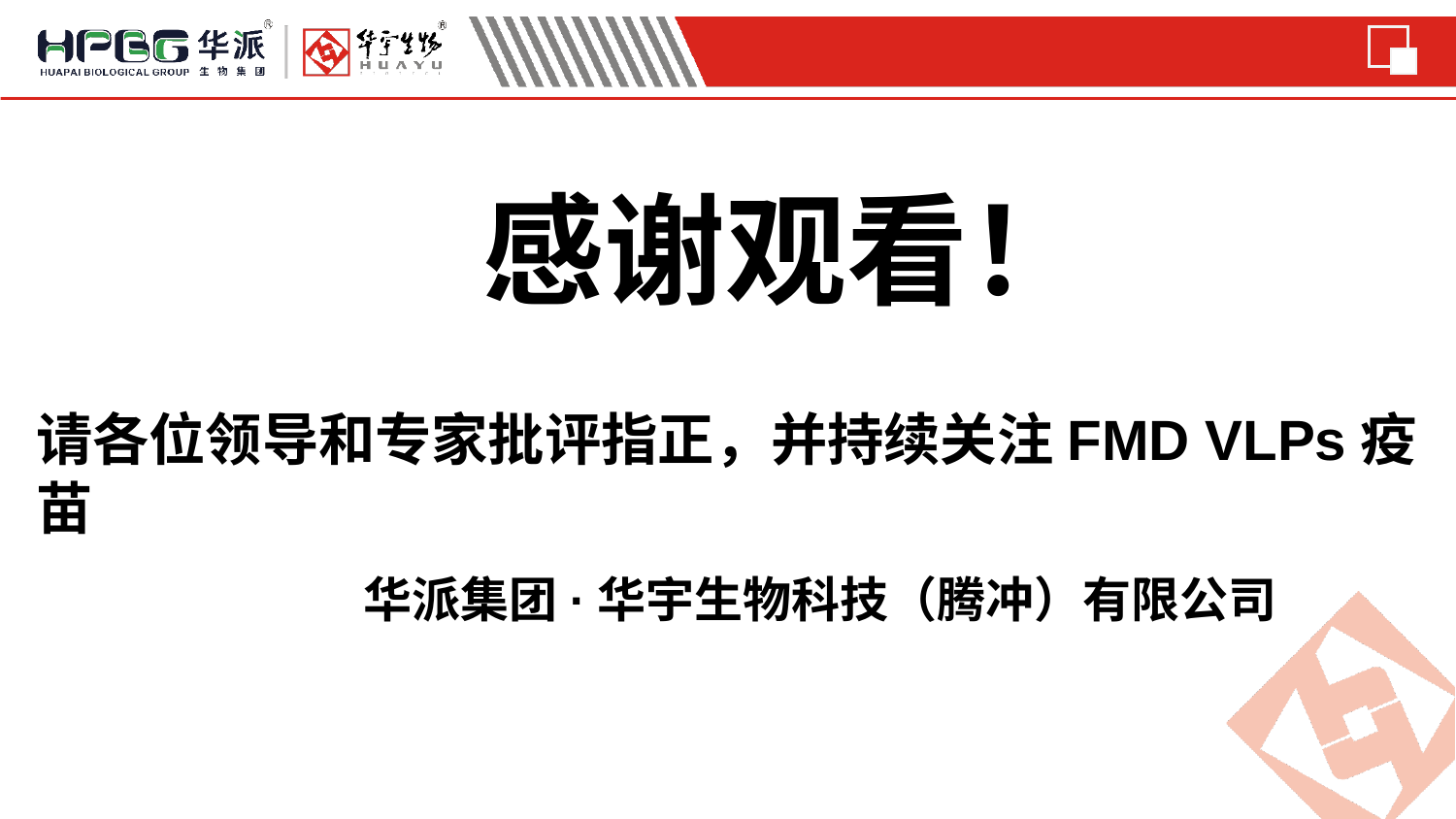

感谢观看！
请各位领导和专家批评指正，并持续关注FMD VLPs疫苗
华派集团·华宇生物科技（腾冲）有限公司